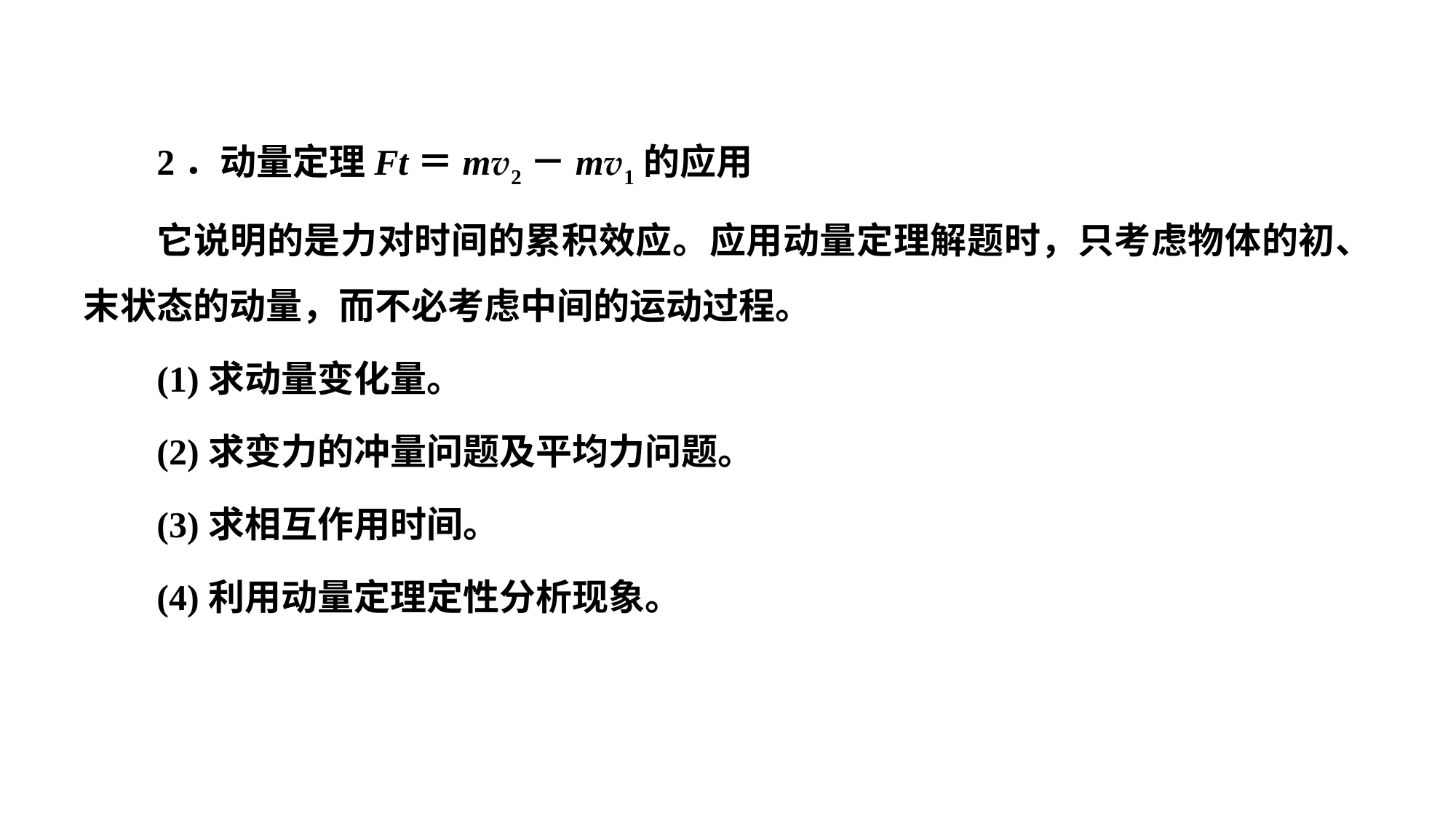

2．动量定理Ft＝mv2－mv1的应用
它说明的是力对时间的累积效应。应用动量定理解题时，只考虑物体的初、末状态的动量，而不必考虑中间的运动过程。
(1)求动量变化量。
(2)求变力的冲量问题及平均力问题。
(3)求相互作用时间。
(4)利用动量定理定性分析现象。